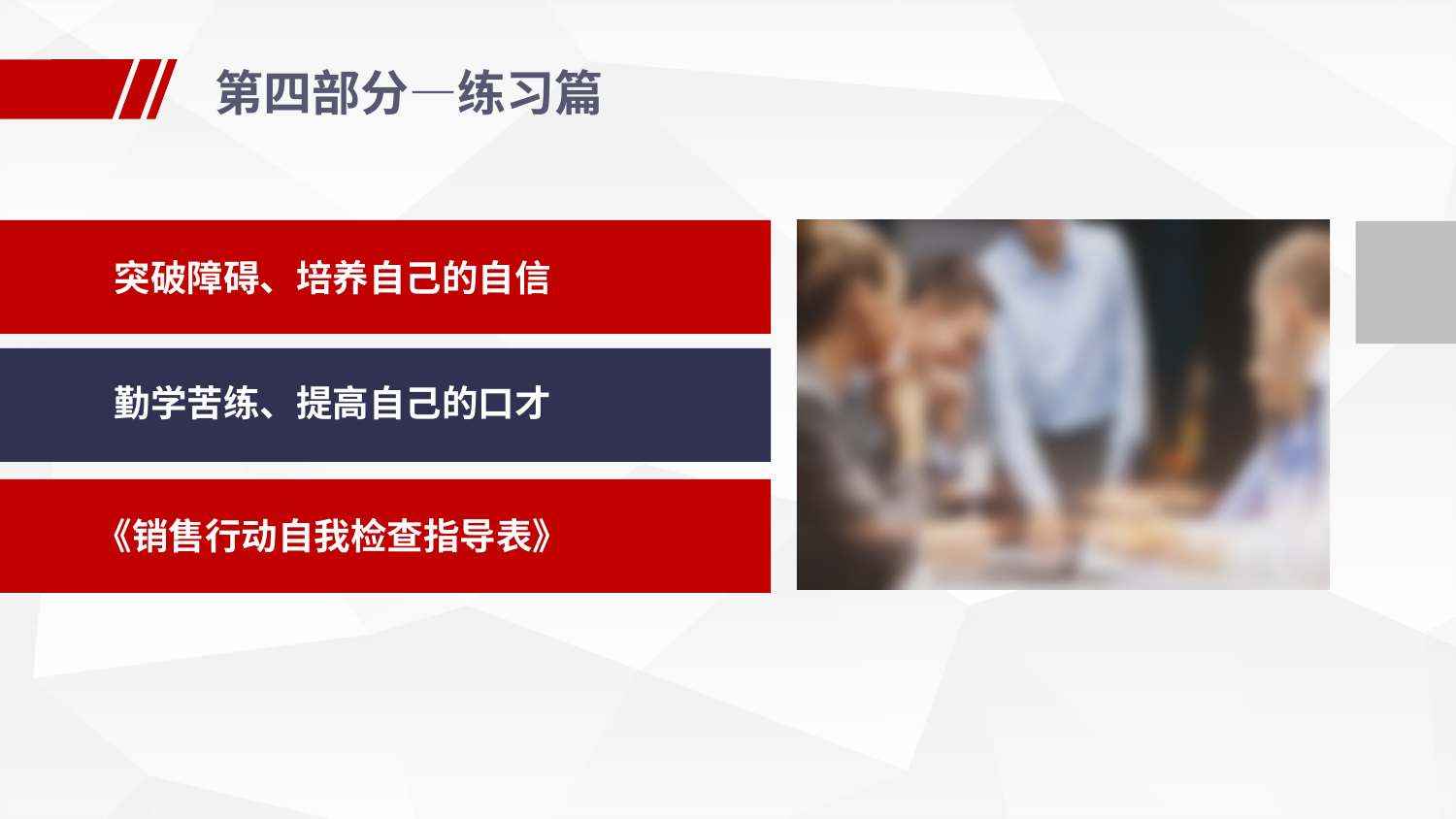

第四部分—练习篇

突破障碍、培养自己的自信

勤学苦练、提高自己的口才

《销售行动自我检查指导表》